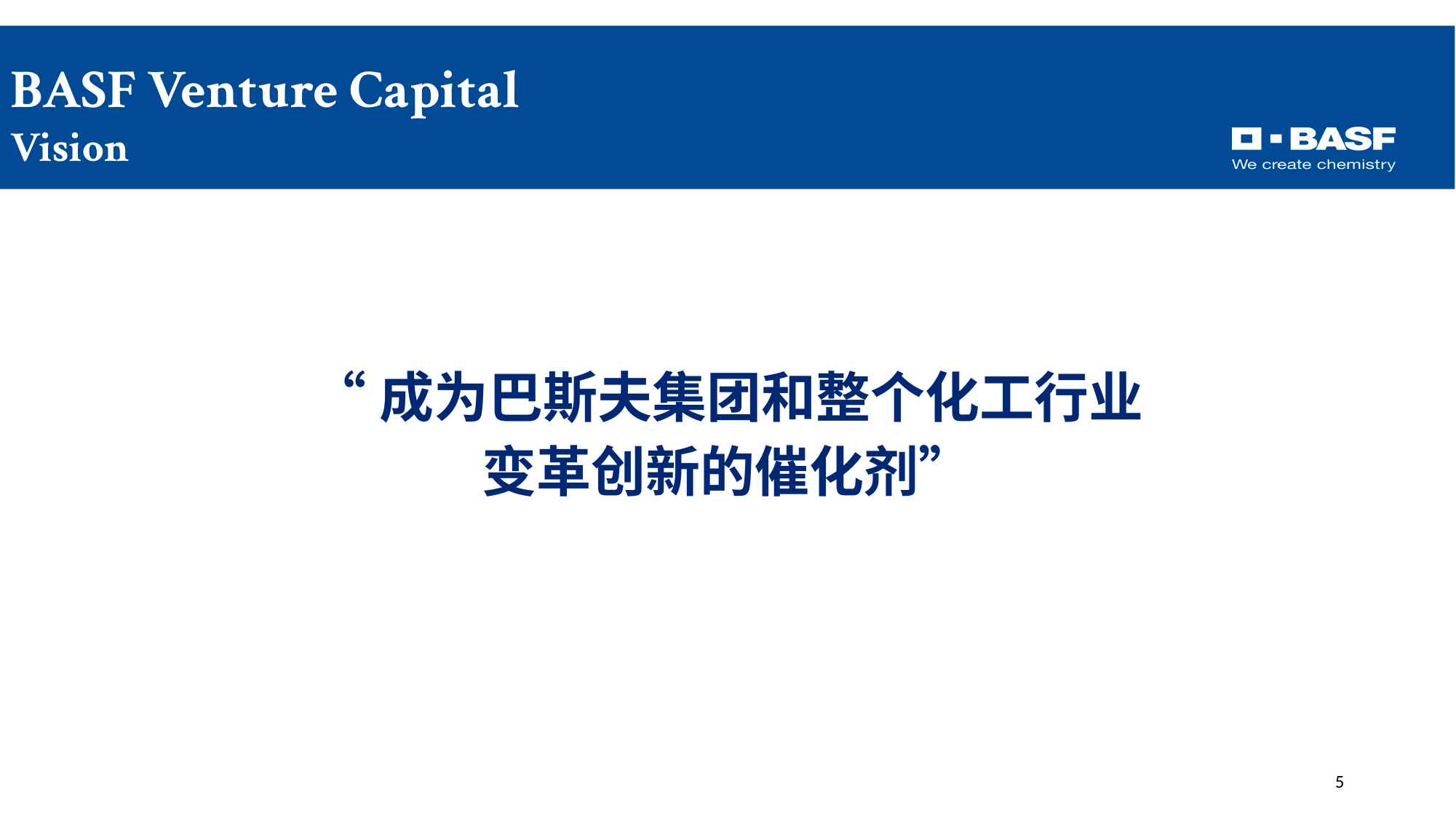

BASF Venture Capital
Vision

“成为巴斯夫集团和整个化工行业
变革创新的催化剂”
5